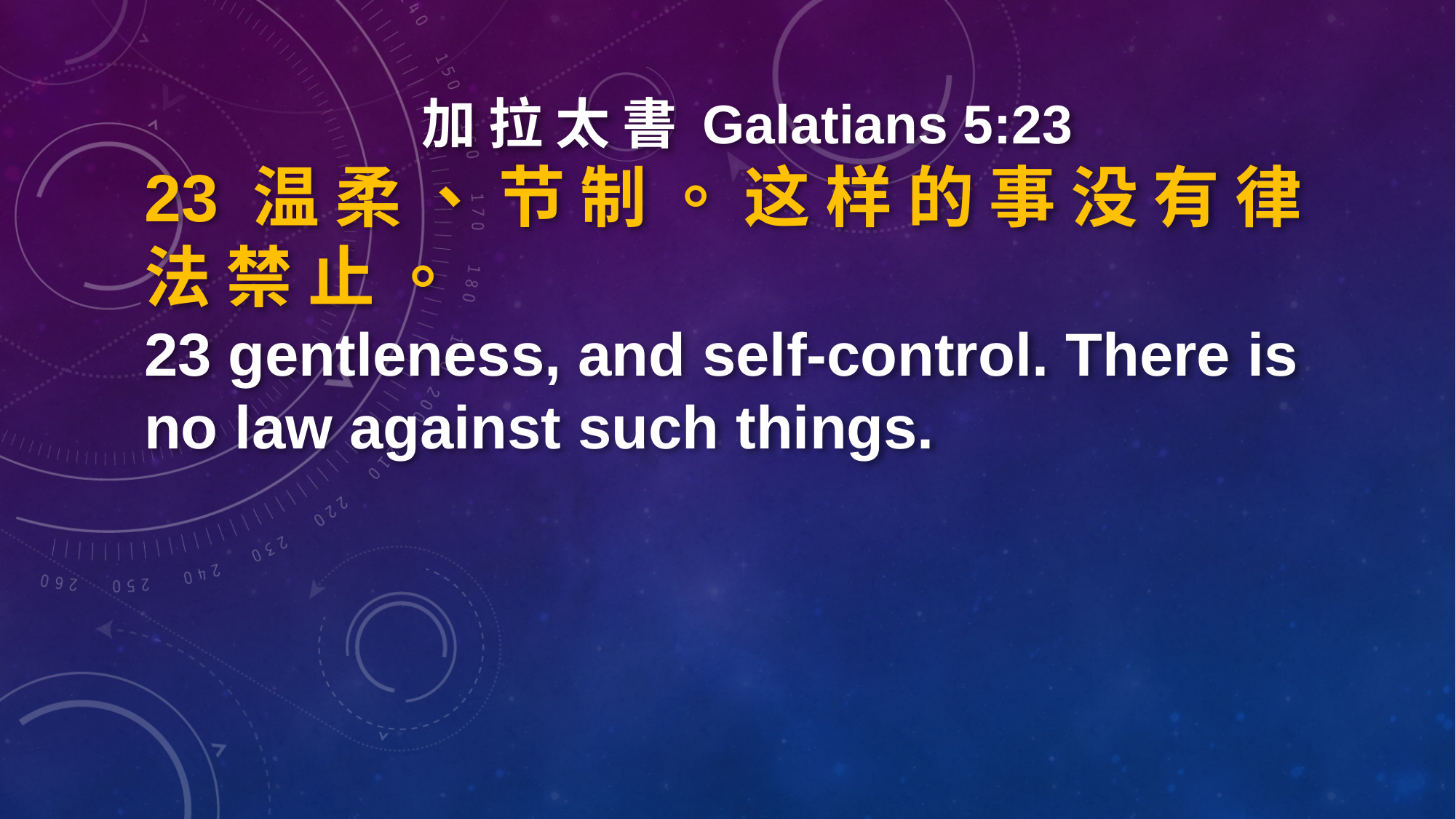

加 拉 太 書 Galatians 5:23
23 温 柔 、 节 制 。 这 样 的 事 没 有 律 法 禁 止 。
23 gentleness, and self-control. There is no law against such things.